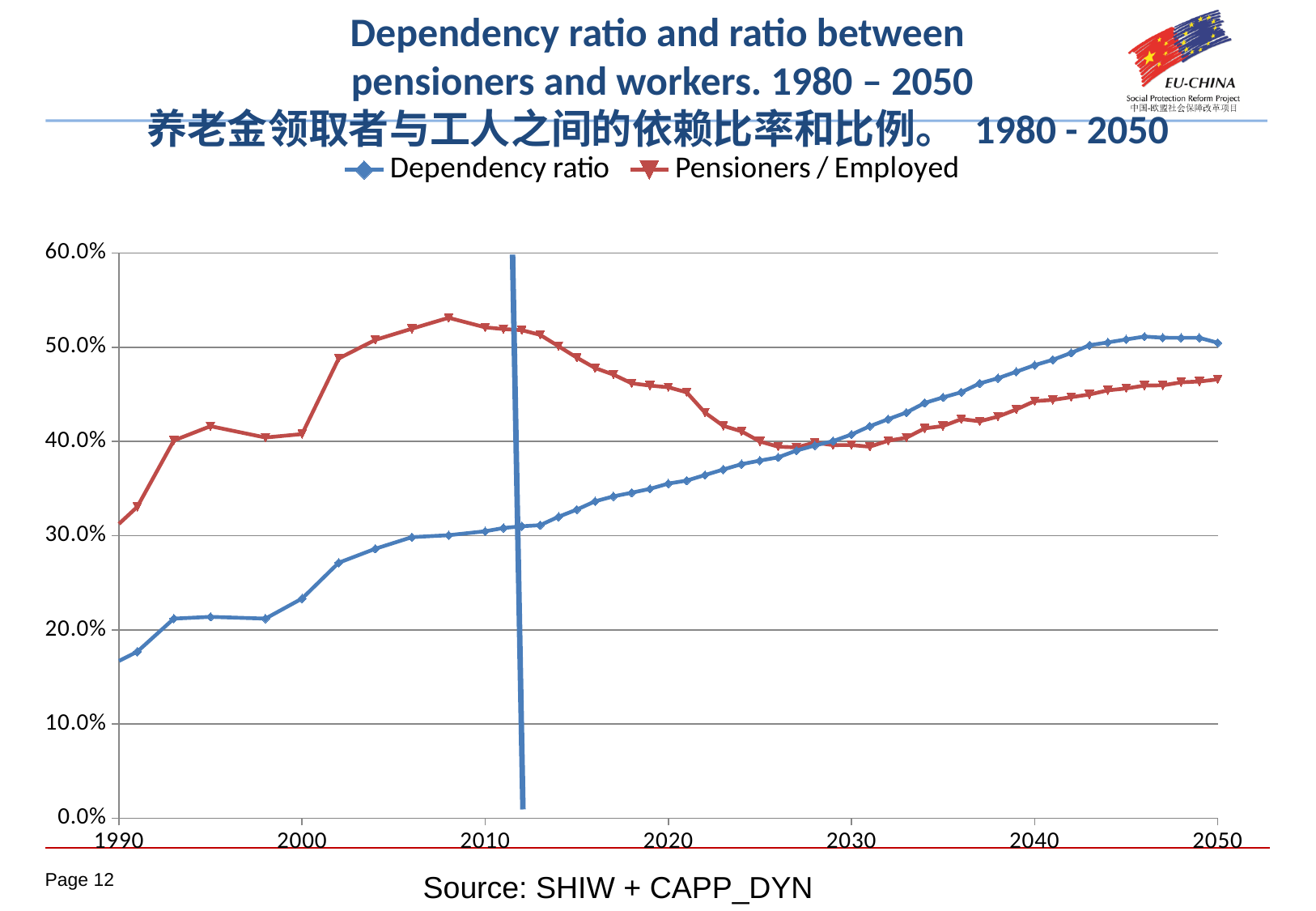

Dependency ratio and ratio between
 pensioners and workers. 1980 – 2050
养老金领取者与工人之间的依赖比率和比例。 1980 - 2050

### Chart

| Category | Dependency ratio | Pensioners / Employed |
|---|---|---|
Source: SHIW + CAPP_DYN